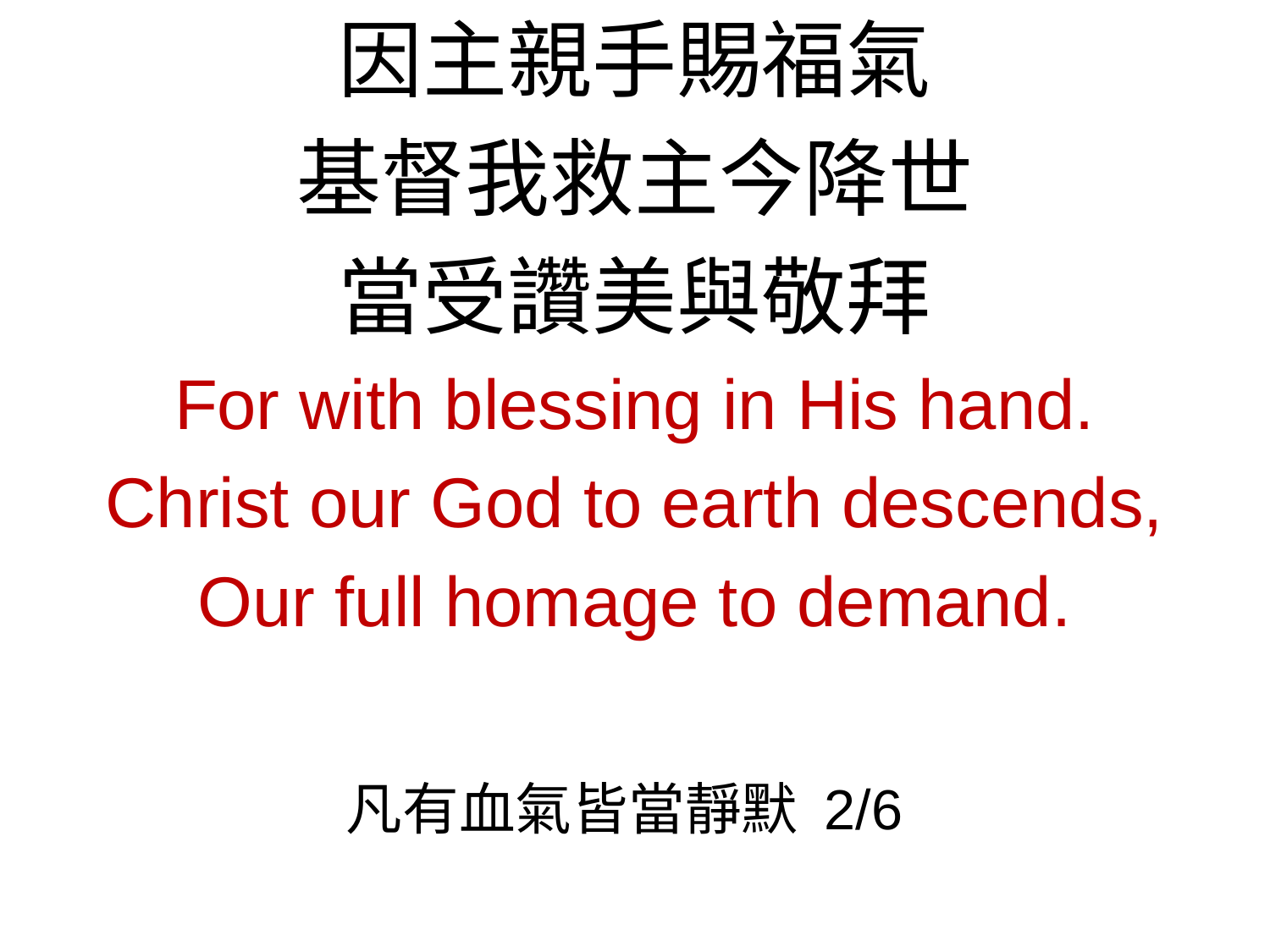

因主親手賜福氣
基督我救主今降世
當受讚美與敬拜
For with blessing in His hand.
Christ our God to earth descends,
Our full homage to demand.
# 凡有血氣皆當靜默 2/6